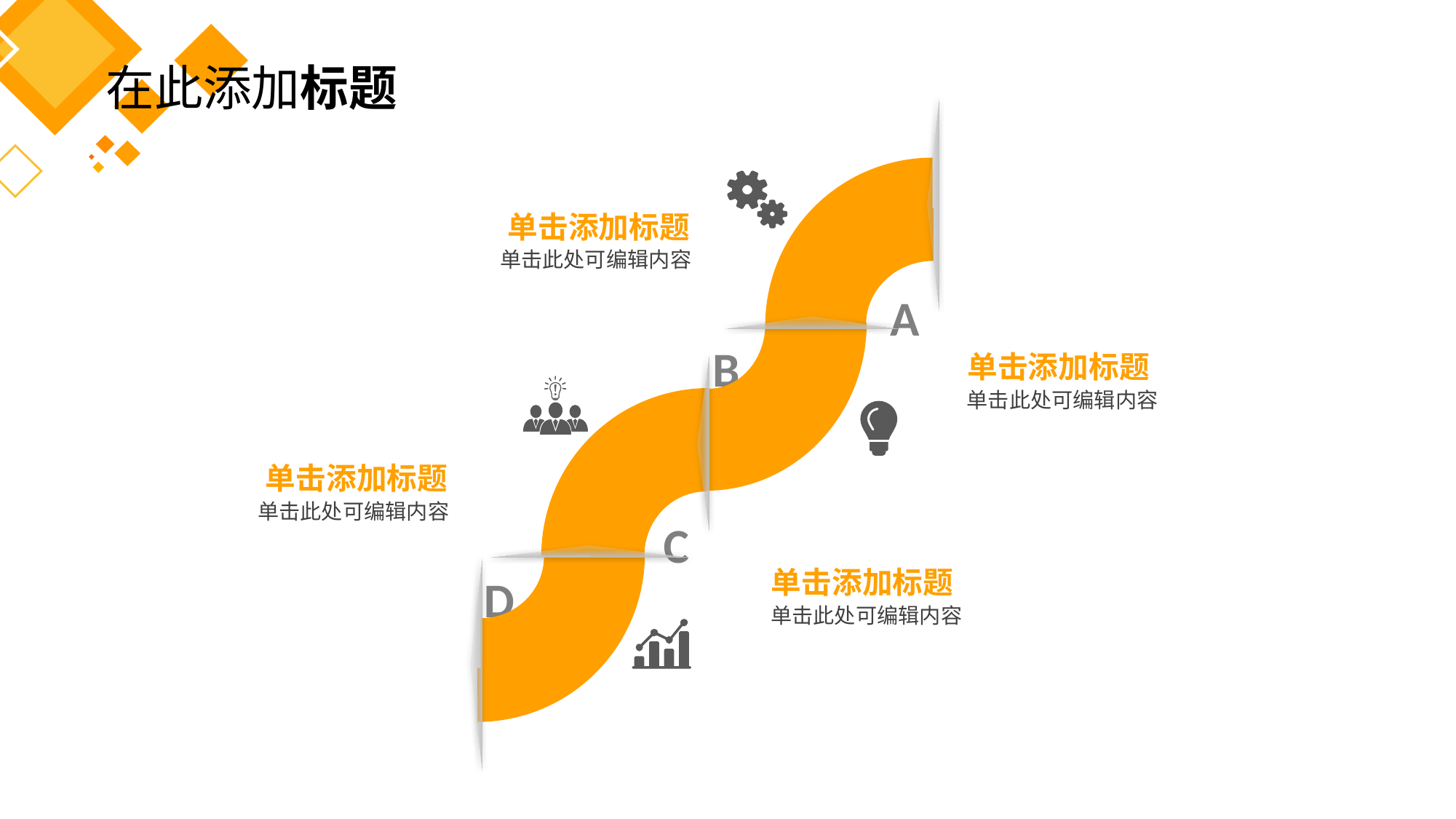

在此添加标题

单击添加标题
单击此处可编辑内容
A
B

单击添加标题
单击此处可编辑内容

单击添加标题
单击此处可编辑内容
C
D

单击添加标题
单击此处可编辑内容